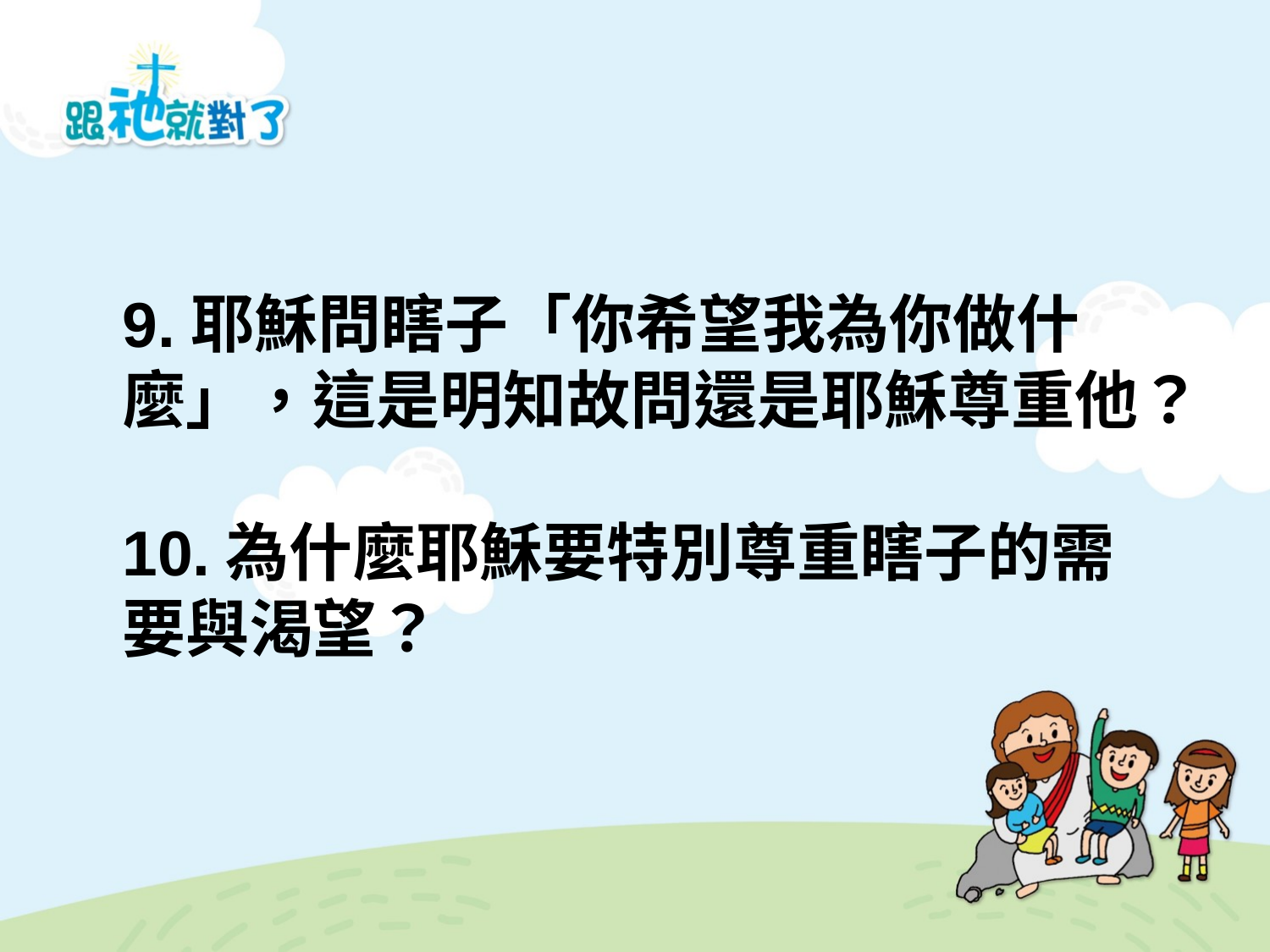

9.耶穌問瞎子「你希望我為你做什麼」，這是明知故問還是耶穌尊重他？

10.為什麼耶穌要特別尊重瞎子的需要與渴望？